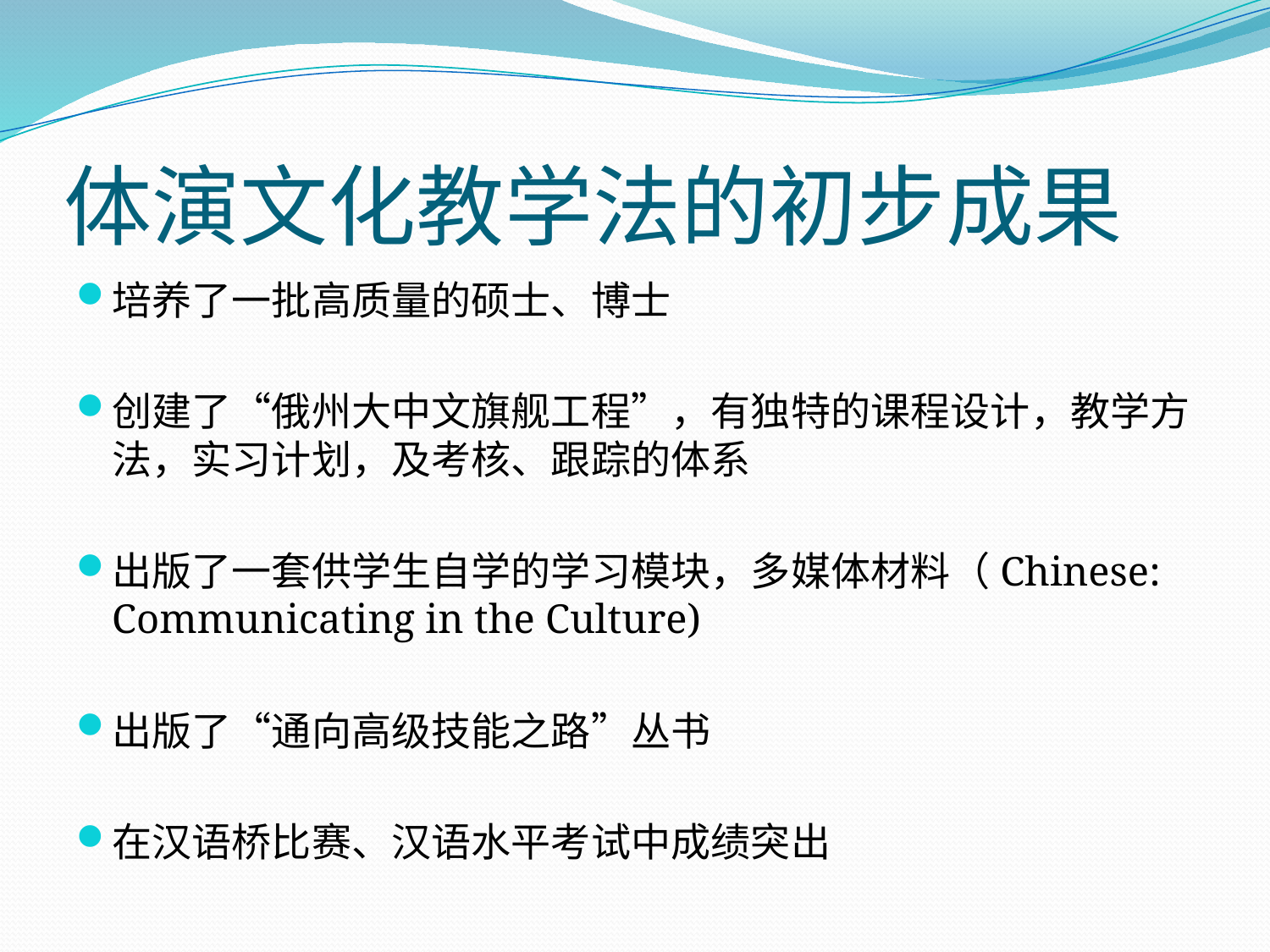

# 体演文化教学法的初步成果
培养了一批高质量的硕士、博士

创建了“俄州大中文旗舰工程”，有独特的课程设计，教学方法，实习计划，及考核、跟踪的体系

出版了一套供学生自学的学习模块，多媒体材料（Chinese: Communicating in the Culture)

出版了“通向高级技能之路”丛书

在汉语桥比赛、汉语水平考试中成绩突出